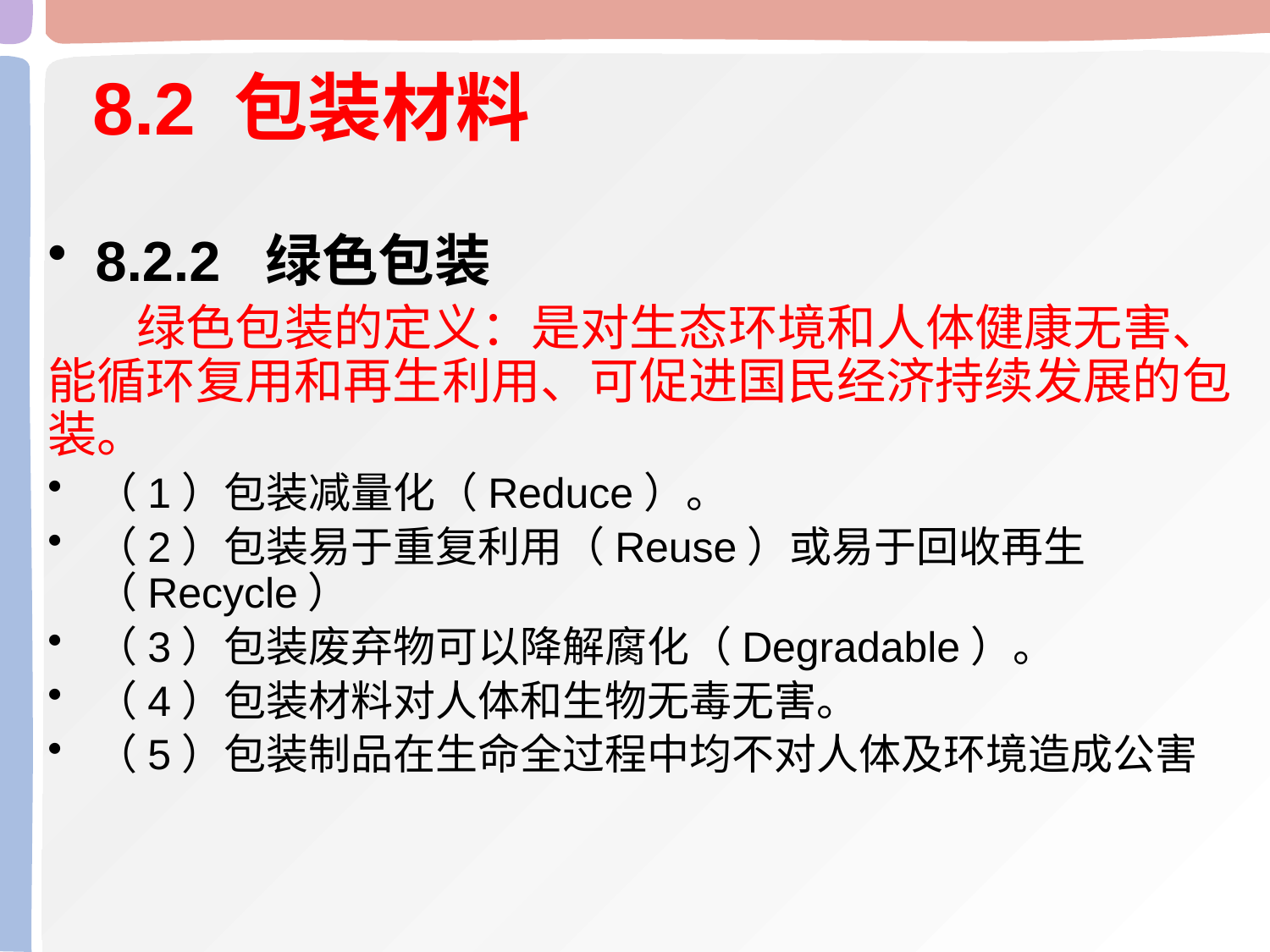

# 8.2 包装材料
8.2.2  绿色包装
       绿色包装的定义：是对生态环境和人体健康无害、能循环复用和再生利用、可促进国民经济持续发展的包装。
（1）包装减量化（Reduce）。
（2）包装易于重复利用（Reuse）或易于回收再生（Recycle）
（3）包装废弃物可以降解腐化（Degradable）。
（4）包装材料对人体和生物无毒无害。
（5）包装制品在生命全过程中均不对人体及环境造成公害